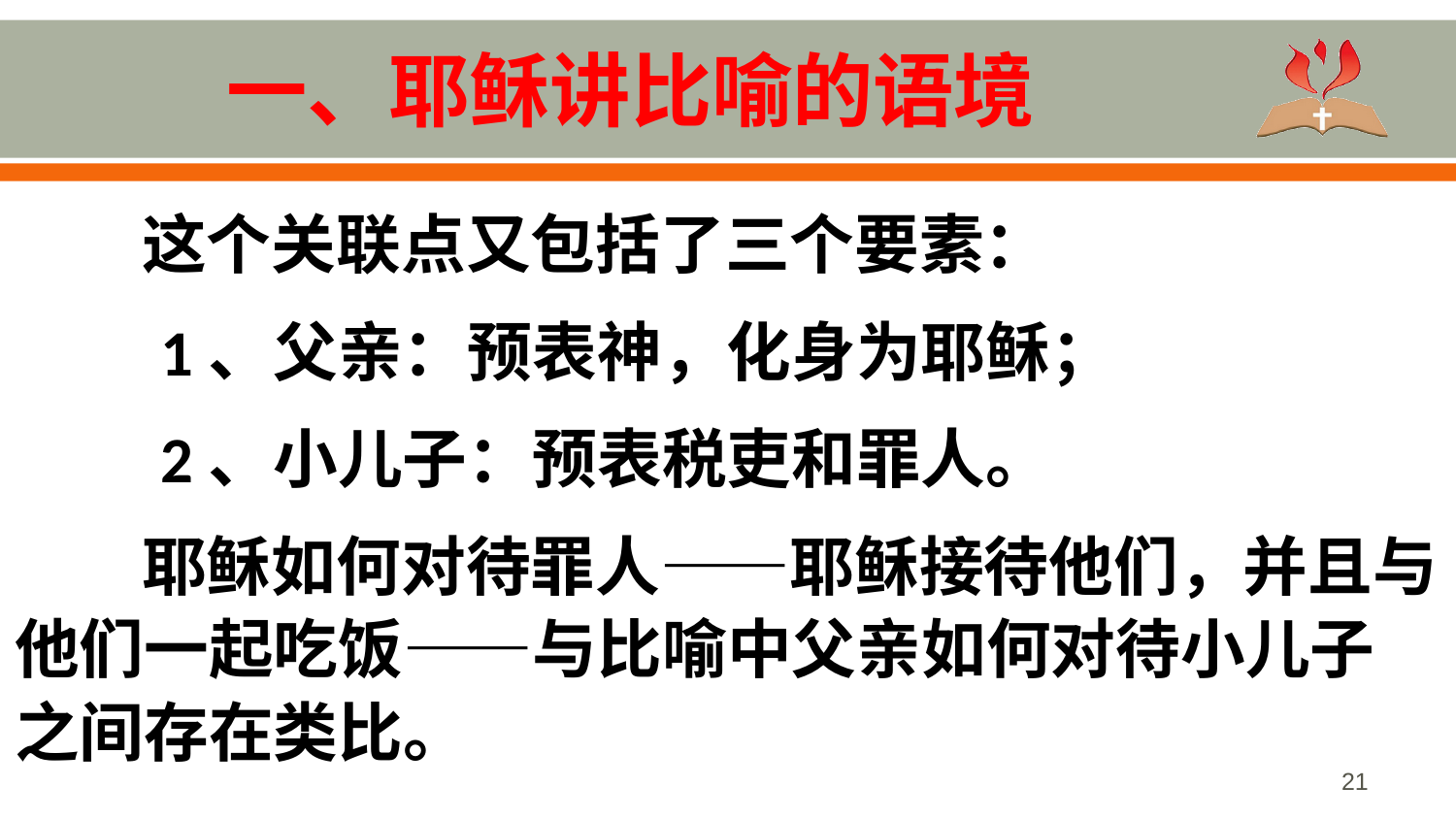

# 一、耶稣讲比喻的语境
这个关联点又包括了三个要素：
	1、父亲：预表神，化身为耶稣；
	2、小儿子：预表税吏和罪人。
耶稣如何对待罪人——耶稣接待他们，并且与他们一起吃饭——与比喻中父亲如何对待小儿子之间存在类比。

21